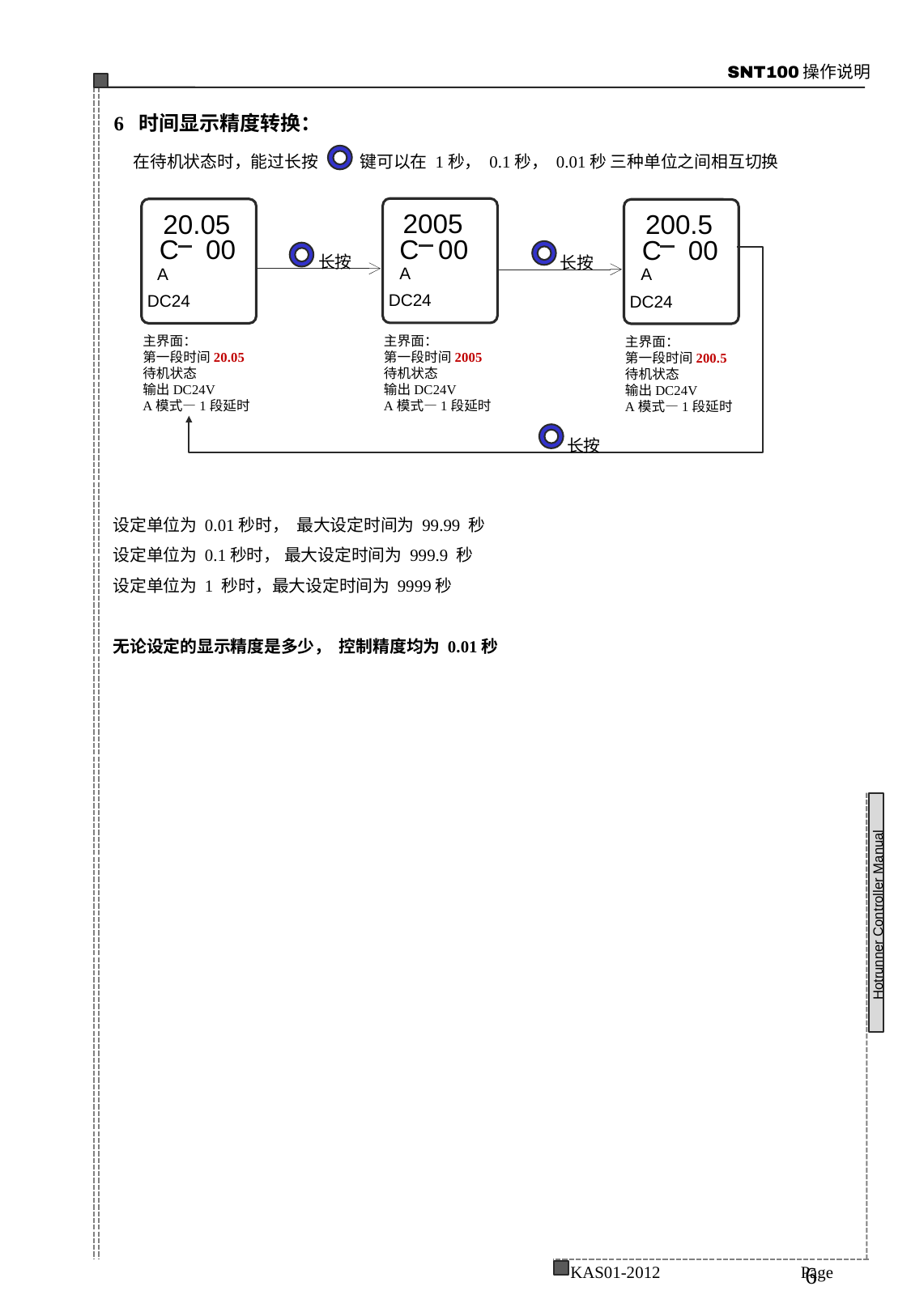

6  时间显示精度转换：
在待机状态时，能过长按           键可以在 1秒， 0.1秒， 0.01秒 三种单位之间相互切换

2005
20.05
200.5

CC00
CC.00
CC 00
长按
长按

A
A
A
DC24
DC24
DC24
主界面：
第一段时间2005
待机状态
输出DC24V
A模式—1段延时
主界面：
第一段时间20.05
待机状态
输出DC24V
A模式—1段延时
主界面：
第一段时间200.5
待机状态
输出DC24V
A模式—1段延时
长按

设定单位为 0.01秒时，  最大设定时间为 99.99 秒
设定单位为 0.1秒时， 最大设定时间为 999.9 秒
设定单位为 1 秒时，最大设定时间为 9999秒

无论设定的显示精度是多少，  控制精度均为 0.01秒